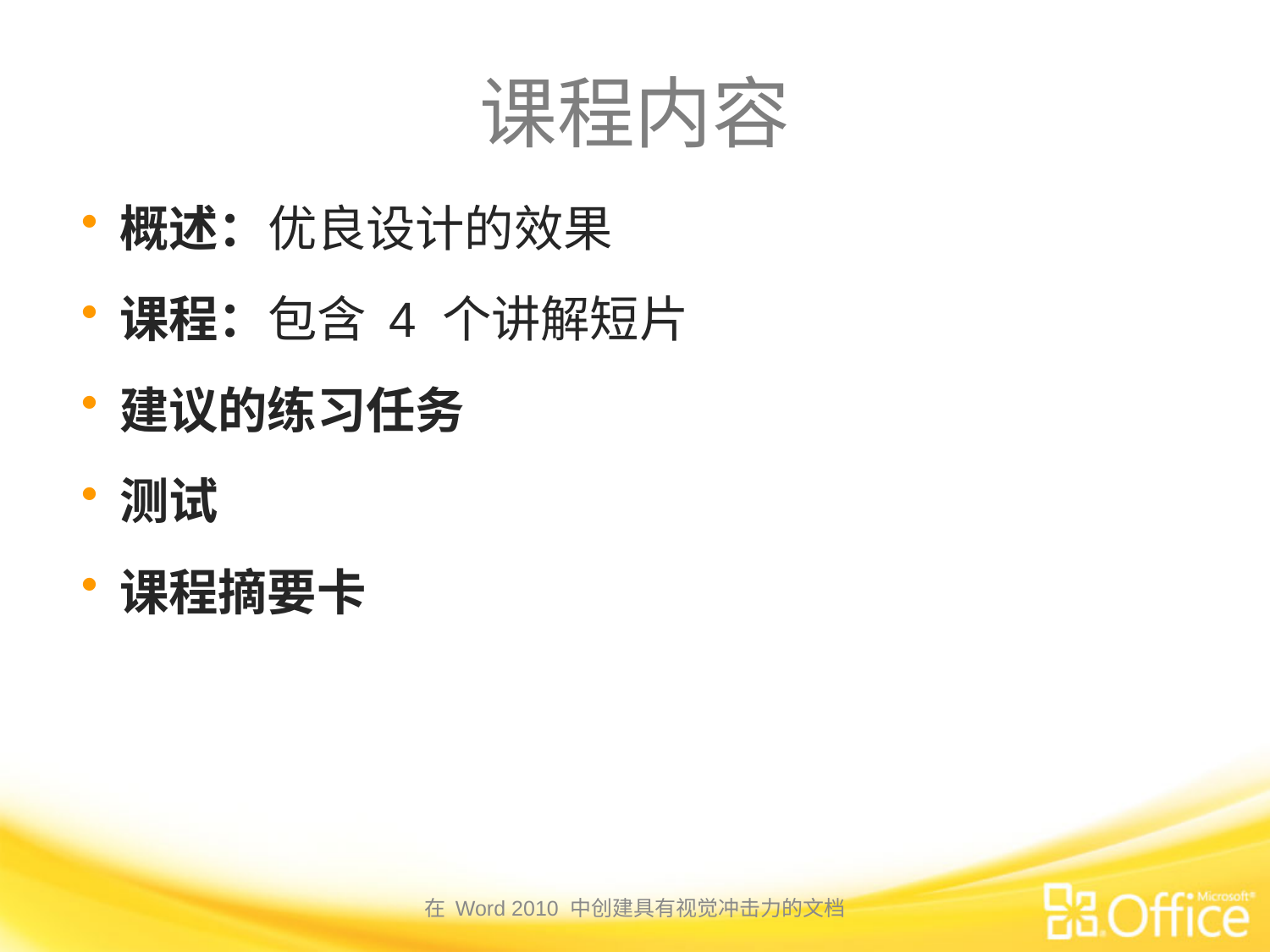

# 课程内容
概述：优良设计的效果
课程：包含 4 个讲解短片
建议的练习任务
测试
课程摘要卡
在 Word 2010 中创建具有视觉冲击力的文档